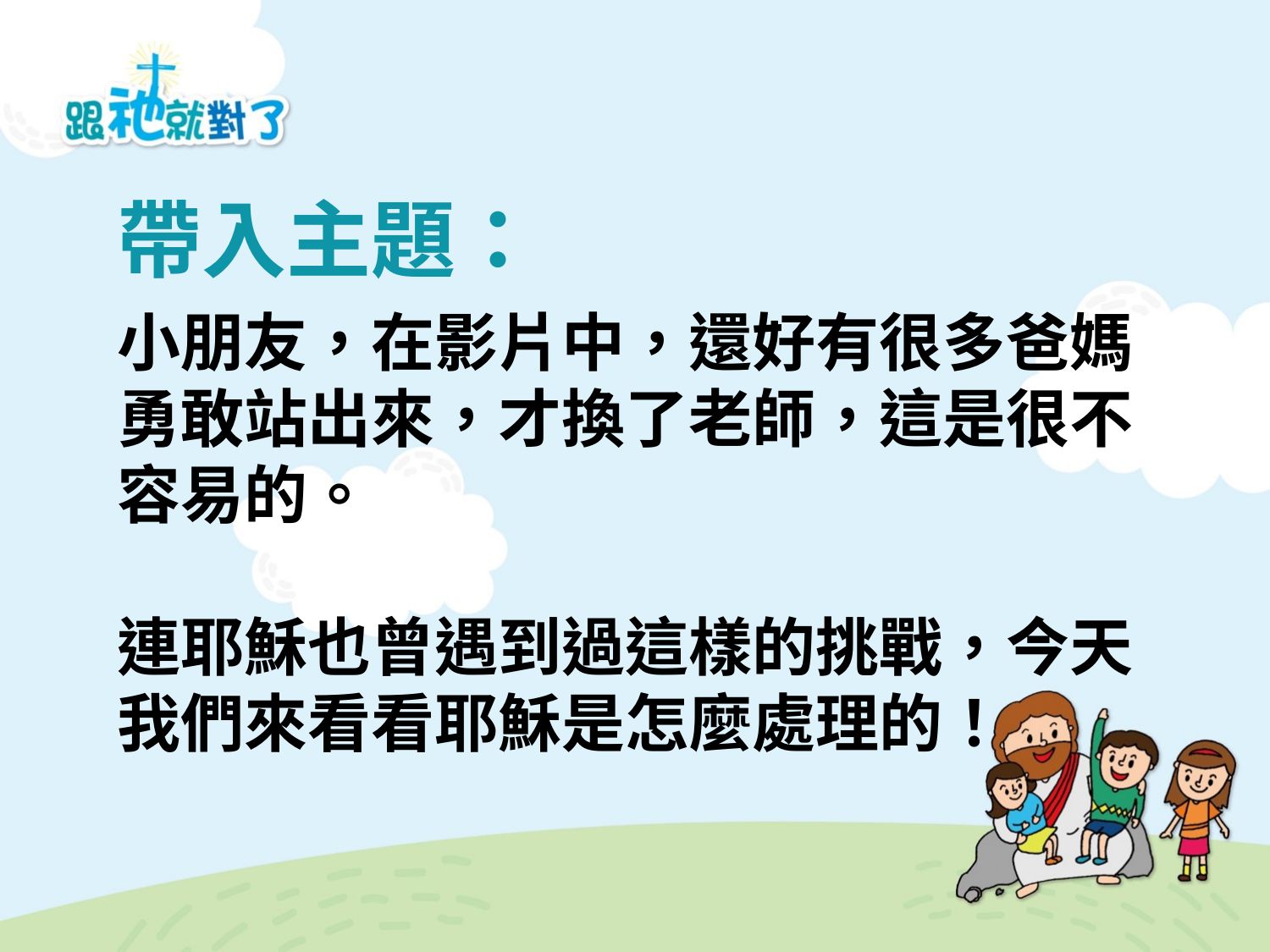

帶入主題：
小朋友，在影片中，還好有很多爸媽勇敢站出來，才換了老師，這是很不容易的。

連耶穌也曾遇到過這樣的挑戰，今天我們來看看耶穌是怎麼處理的！